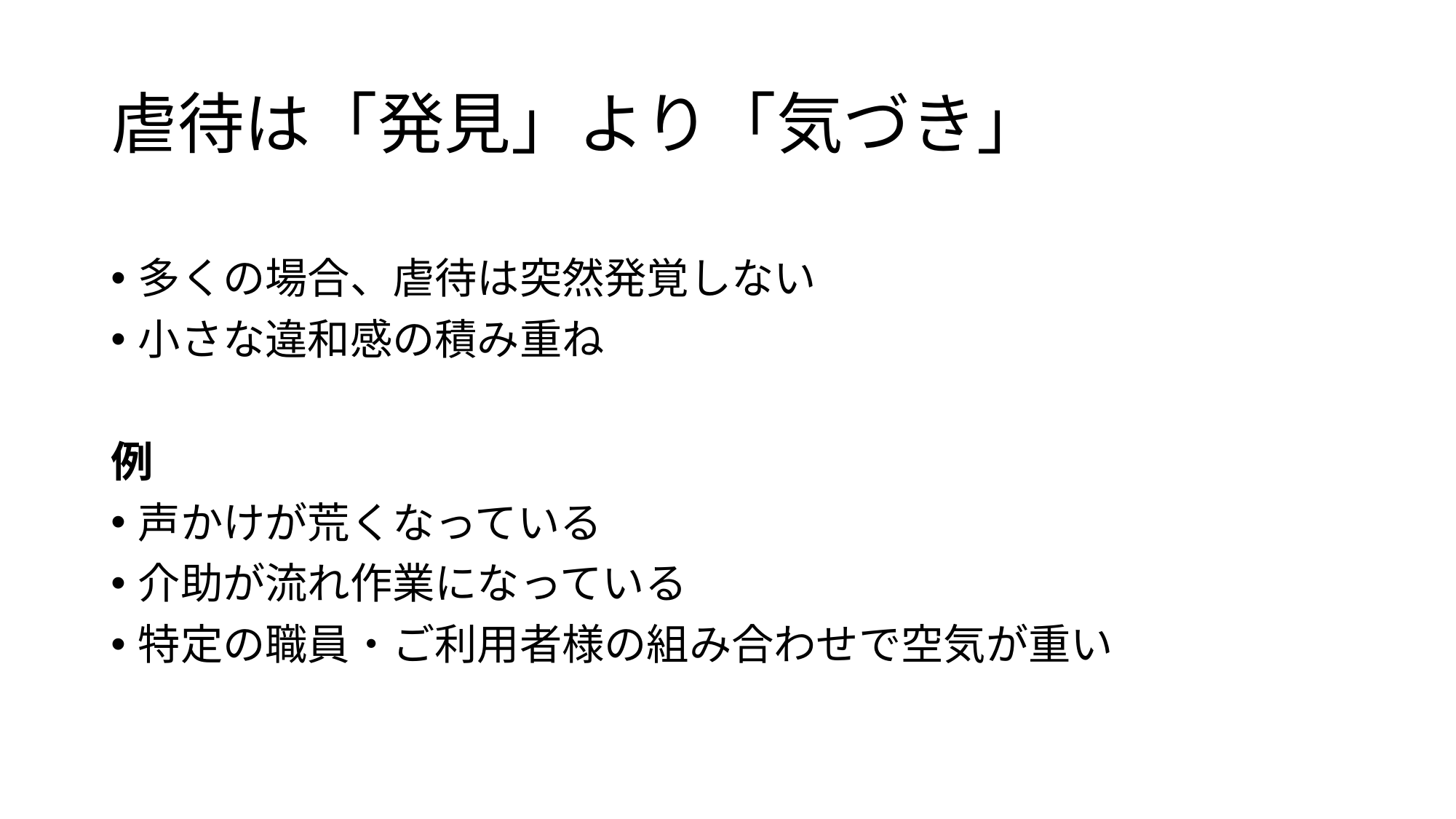

# 虐待は「発見」より「気づき」
多くの場合、虐待は突然発覚しない
小さな違和感の積み重ね

例
声かけが荒くなっている
介助が流れ作業になっている
特定の職員・ご利用者様の組み合わせで空気が重い